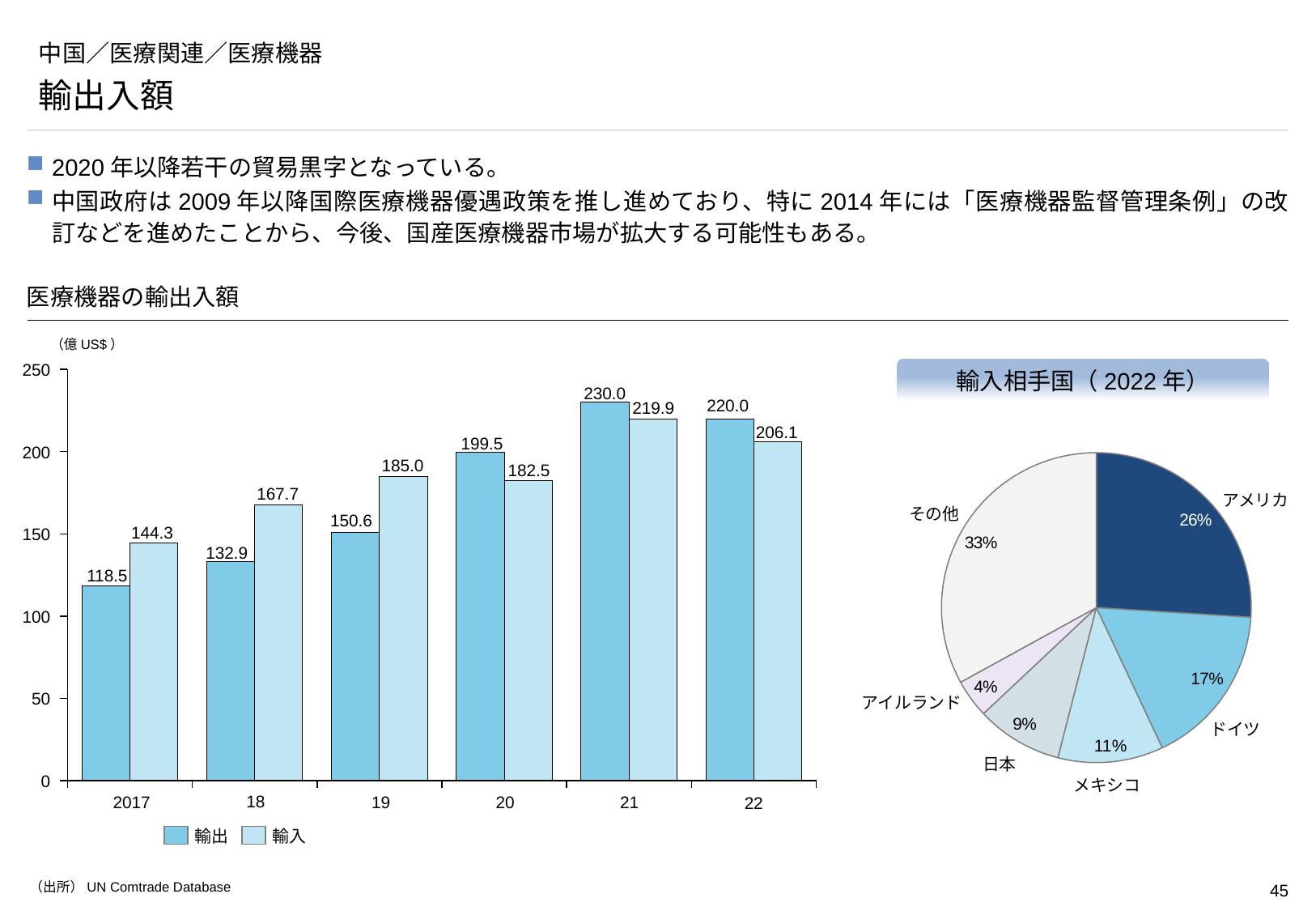

# 中国／医療関連／医療機器
輸出入額
2020年以降若干の貿易黒字となっている。
中国政府は2009年以降国際医療機器優遇政策を推し進めており、特に2014年には「医療機器監督管理条例」の改訂などを進めたことから、今後、国産医療機器市場が拡大する可能性もある。
医療機器の輸出入額
（億US$）

### Chart

| Category |  |  |
|---|---|---|
輸入相手国（2022年）
250
230.0
220.0
219.9
206.1
199.5
200

### Chart

| Category |  |
|---|---|
185.0
182.5
167.7
アメリカ
その他
150.6
144.3
150
132.9
118.5
100
50
アイルランド
ドイツ
日本
0
メキシコ
18
2017
19
20
21
22
輸出
輸入

（出所）UN Comtrade Database